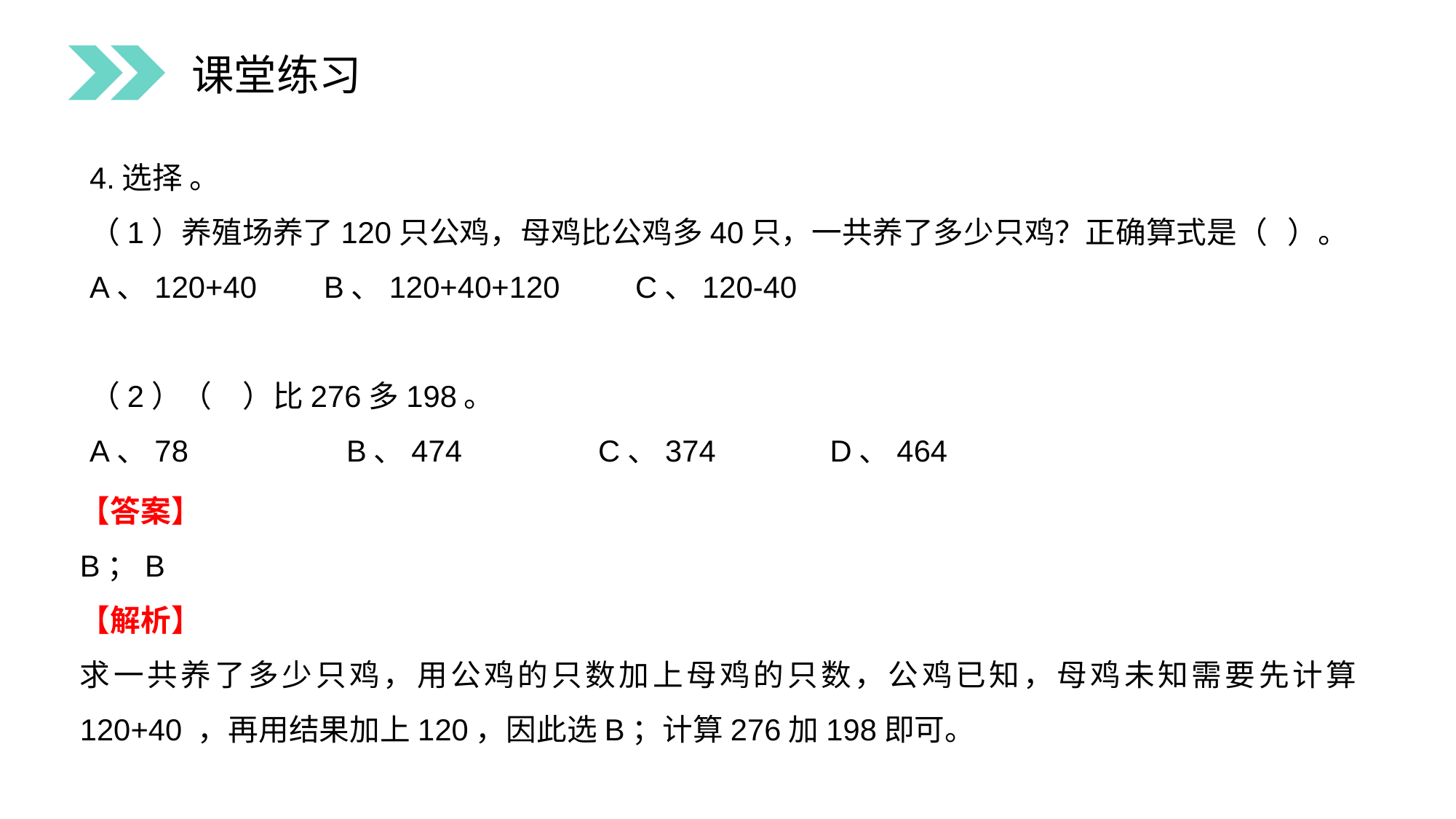

课堂练习
4.选择 。
（1）养殖场养了120只公鸡，母鸡比公鸡多40只，一共养了多少只鸡？正确算式是（   ）。
A、120+40        B、120+40+120         C、120-40

（2）（　）比276多198。
A、78 　　　　  B、474　　　　C、374 　　　D、464

【答案】
B；B
【解析】
求一共养了多少只鸡，用公鸡的只数加上母鸡的只数，公鸡已知，母鸡未知需要先计算120+40 ，再用结果加上120，因此选B；计算276加198即可。